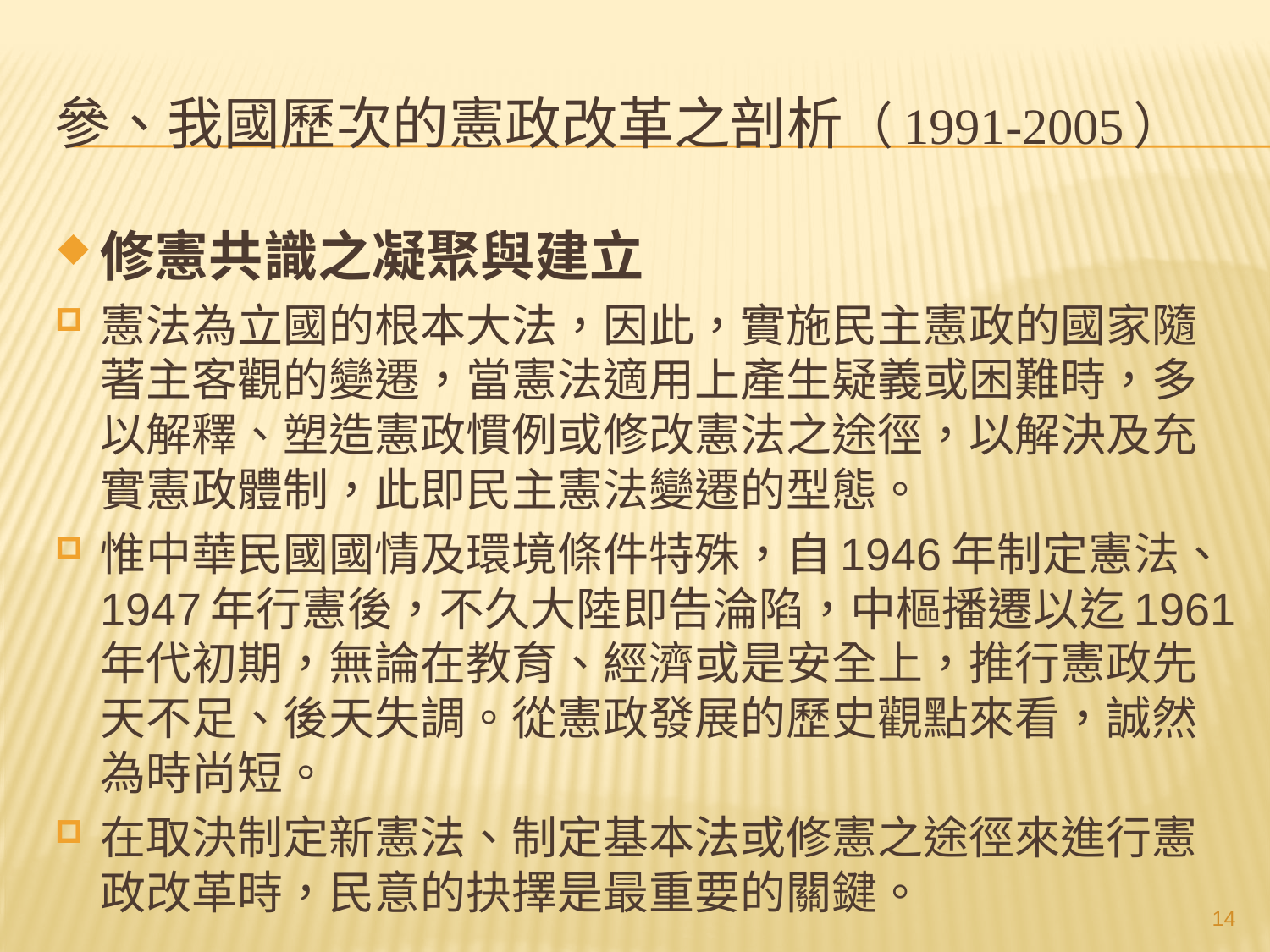

# 參、我國歷次的憲政改革之剖析（1991-2005）
修憲共識之凝聚與建立
憲法為立國的根本大法，因此，實施民主憲政的國家隨著主客觀的變遷，當憲法適用上產生疑義或困難時，多以解釋、塑造憲政慣例或修改憲法之途徑，以解決及充實憲政體制，此即民主憲法變遷的型態。
惟中華民國國情及環境條件特殊，自1946年制定憲法、1947年行憲後，不久大陸即告淪陷，中樞播遷以迄1961年代初期，無論在教育、經濟或是安全上，推行憲政先天不足、後天失調。從憲政發展的歷史觀點來看，誠然為時尚短。
在取決制定新憲法、制定基本法或修憲之途徑來進行憲政改革時，民意的抉擇是最重要的關鍵。
14